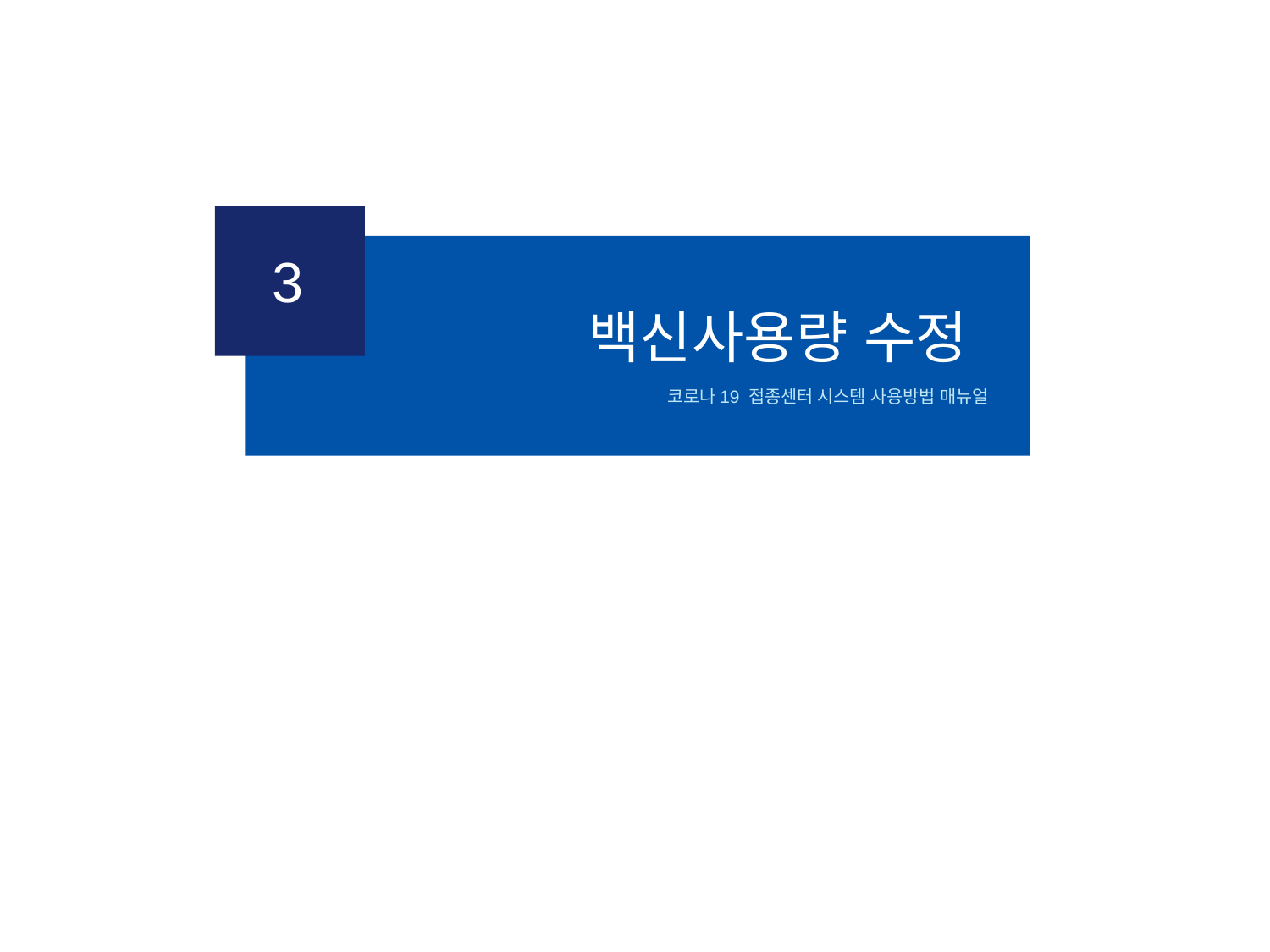

3
백신사용량 수정
코로나19 접종센터 시스템 사용방법 매뉴얼